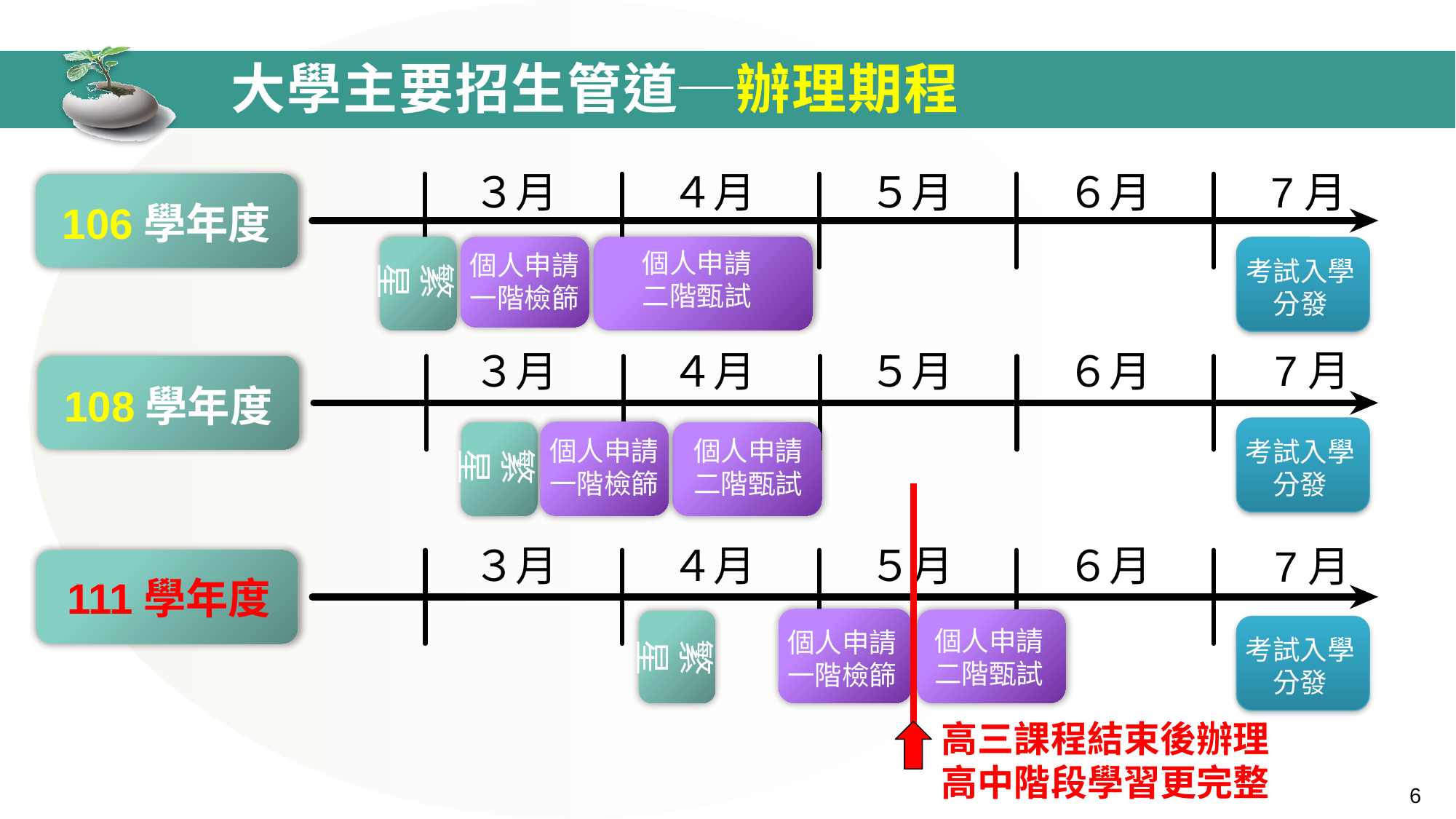

大學主要招生管道─辦理期程
３月
４月
５月
６月

106學年度

繁星

個人申請
二階甄試
個人申請
一階檢篩
３月
４月
５月
６月

108學年度

繁星

個人申請
一階檢篩
個人申請
二階甄試
３月
４月
５月
６月

111學年度

繁星
個人申請
二階甄試
個人申請
一階檢篩
高三課程結束後辦理
高中階段學習更完整

7月

考試入學分發
7月

考試入學分發
7月

考試入學分發
              6